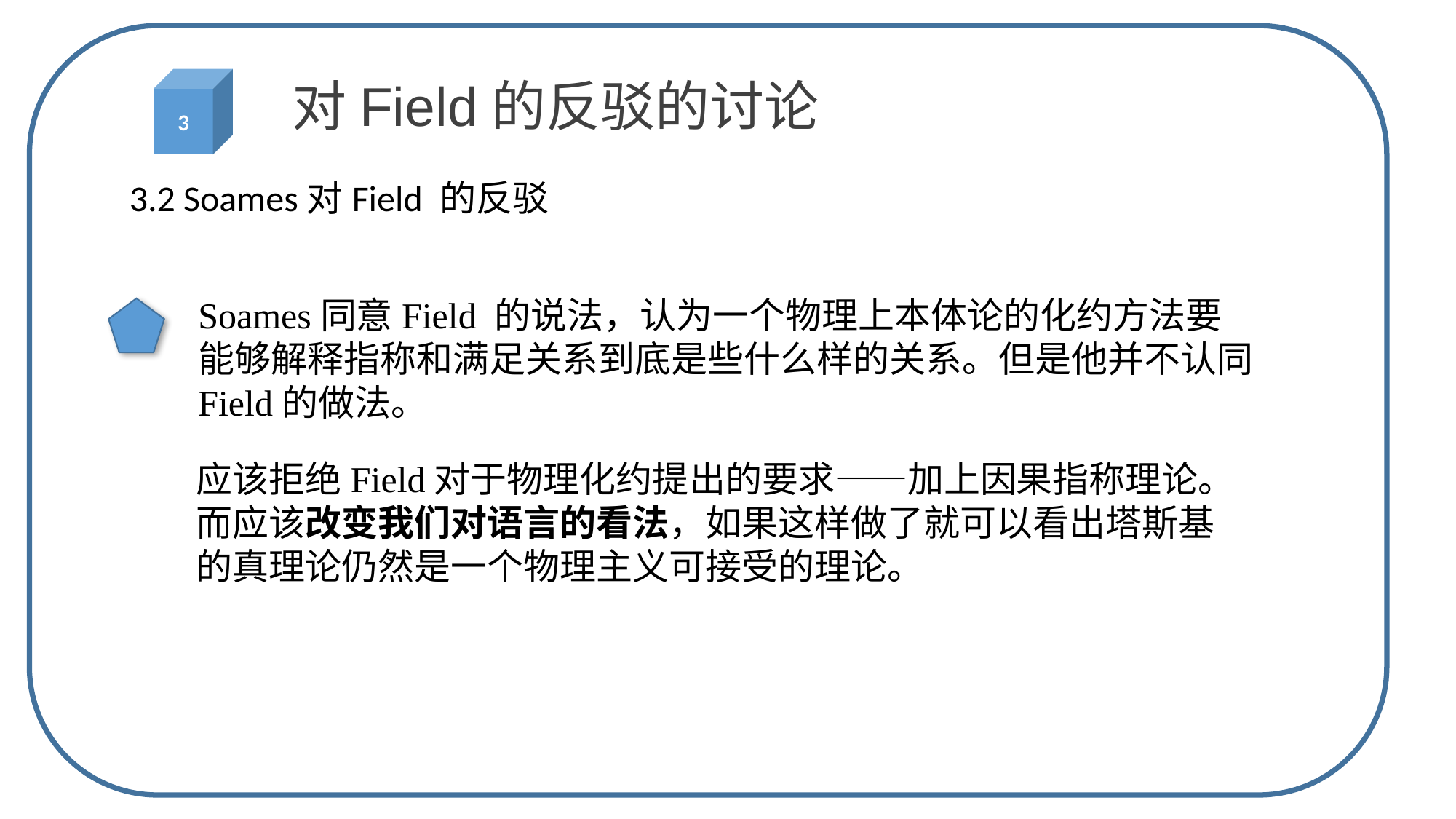

3
对Field的反驳的讨论

3.2 Soames对Field 的反驳
Soames同意Field 的说法，认为一个物理上本体论的化约方法要能够解释指称和满足关系到底是些什么样的关系。但是他并不认同Field的做法。

应该拒绝Field对于物理化约提出的要求——加上因果指称理论。而应该改变我们对语言的看法，如果这样做了就可以看出塔斯基的真理论仍然是一个物理主义可接受的理论。